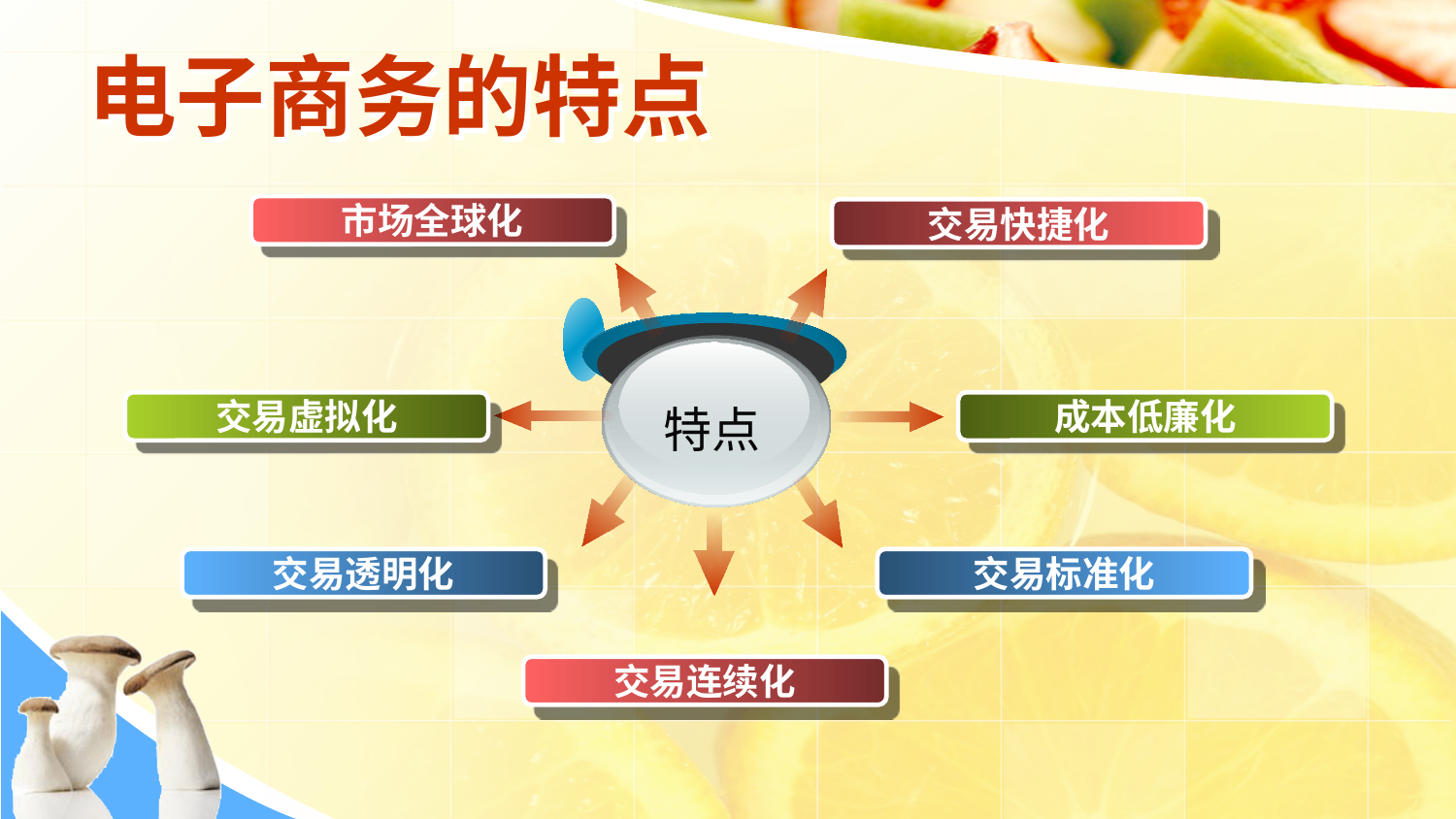

# 电子商务的特点
市场全球化

交易快捷化

特点
交易虚拟化

成本低廉化

交易透明化

交易标准化

交易连续化